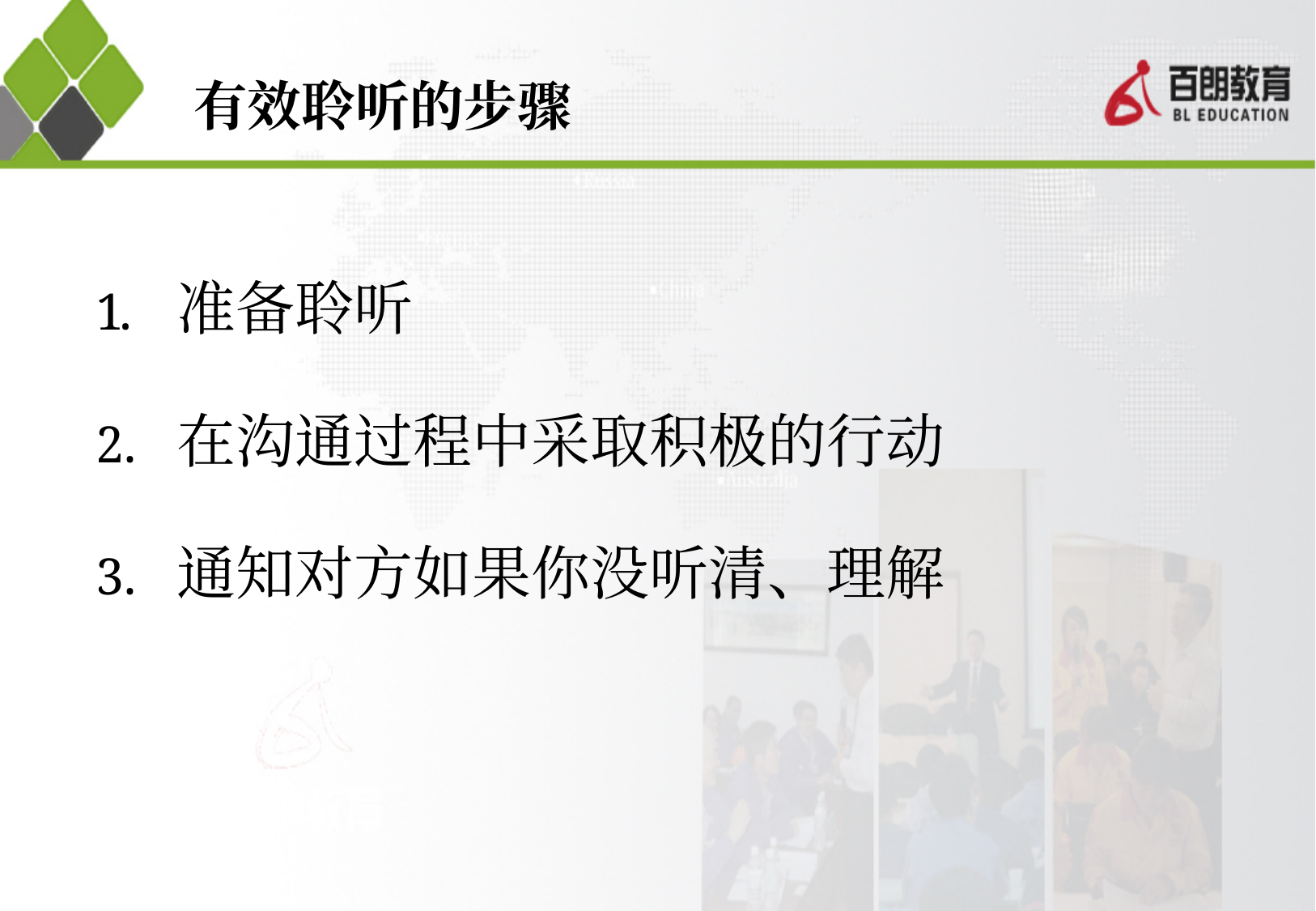

# 有效聆听的步骤
准备聆听
在沟通过程中采取积极的行动
通知对方如果你没听清、理解